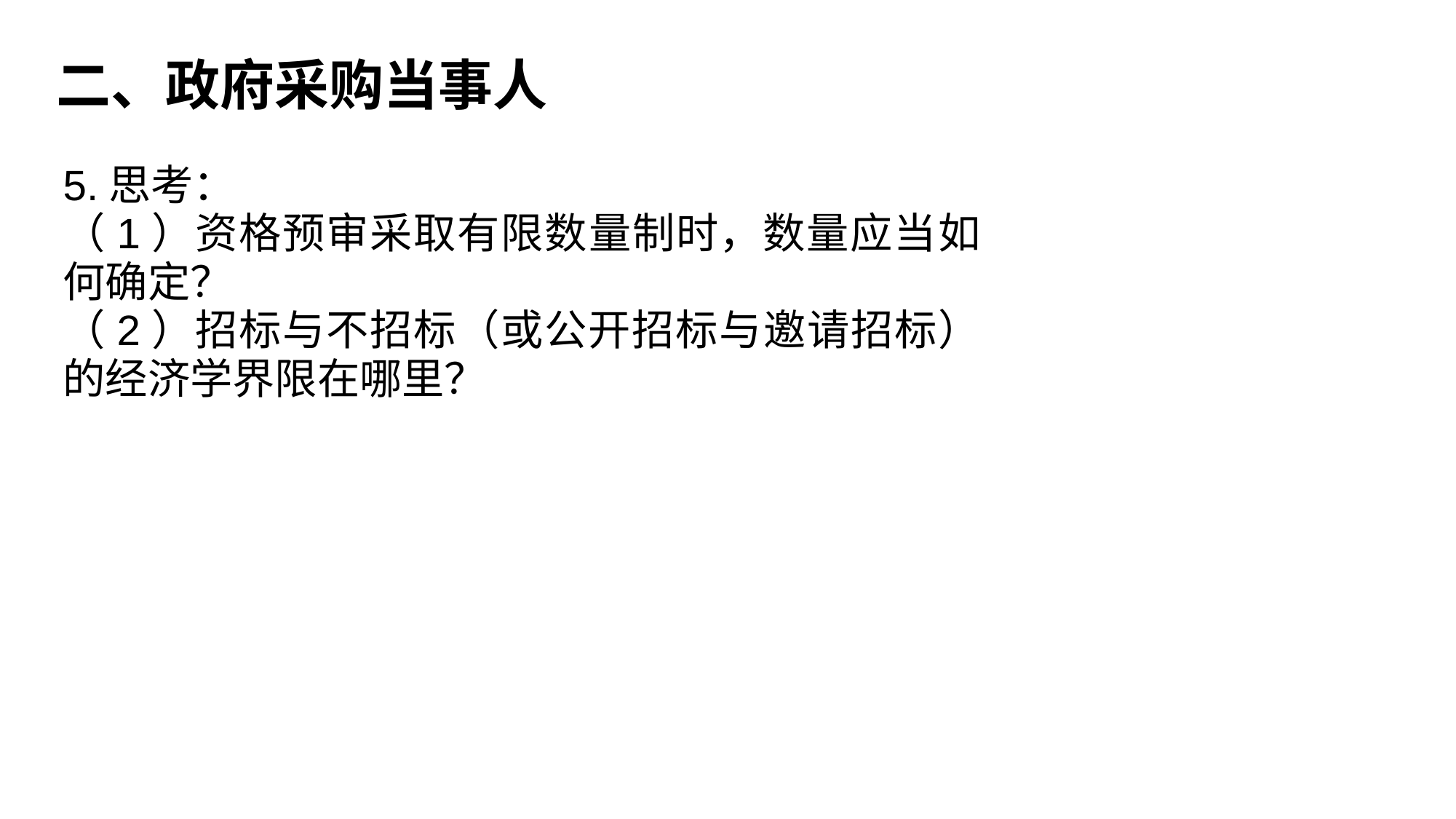

二、政府采购当事人
5.思考：
（1）资格预审采取有限数量制时，数量应当如何确定？
（2）招标与不招标（或公开招标与邀请招标）的经济学界限在哪里？